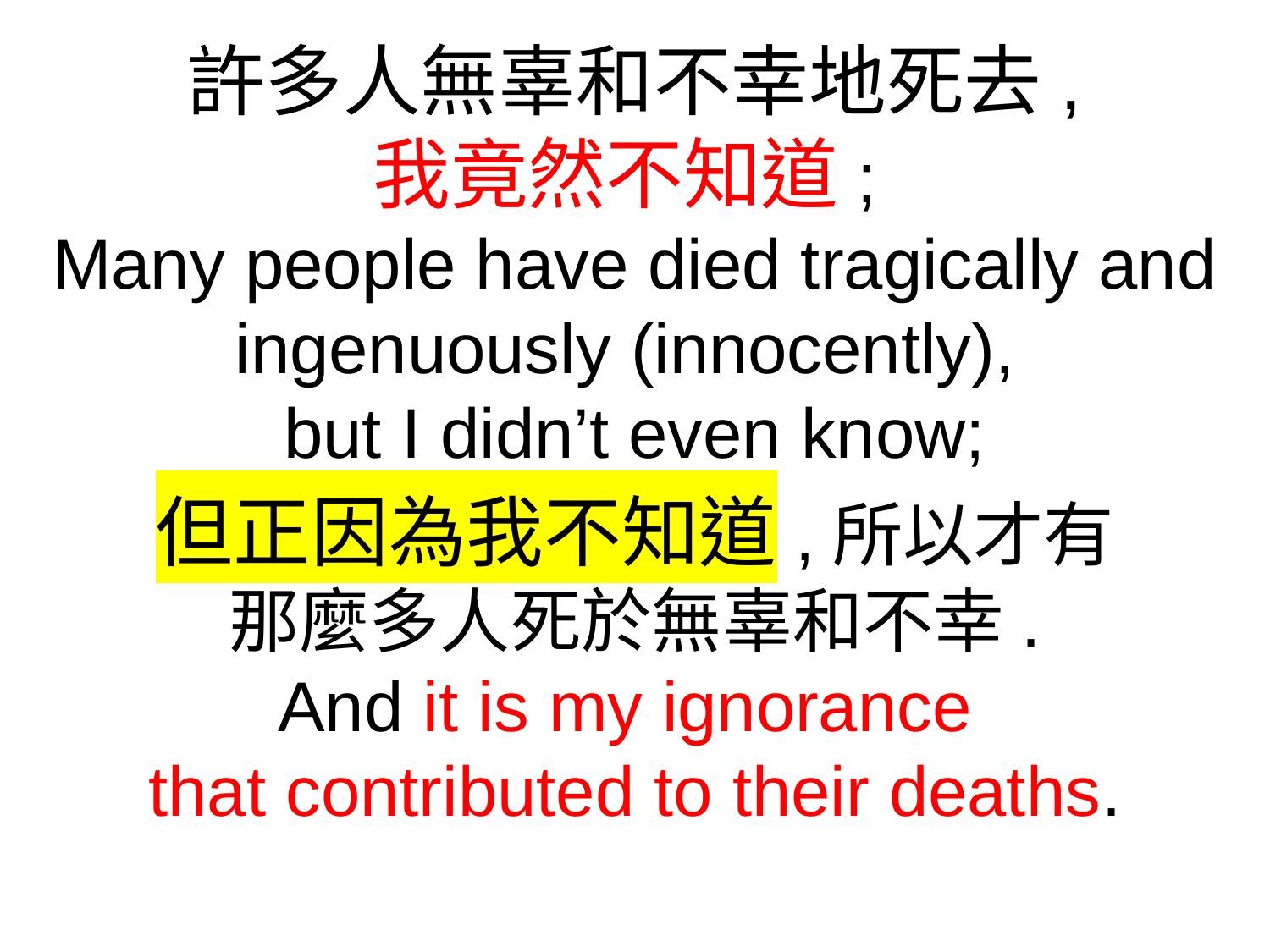

許多人無辜和不幸地死去,
我竟然不知道;
Many people have died tragically and ingenuously (innocently),
but I didn’t even know;
但正因為我不知道,所以才有
那麼多人死於無辜和不幸.
And it is my ignorance
that contributed to their deaths.